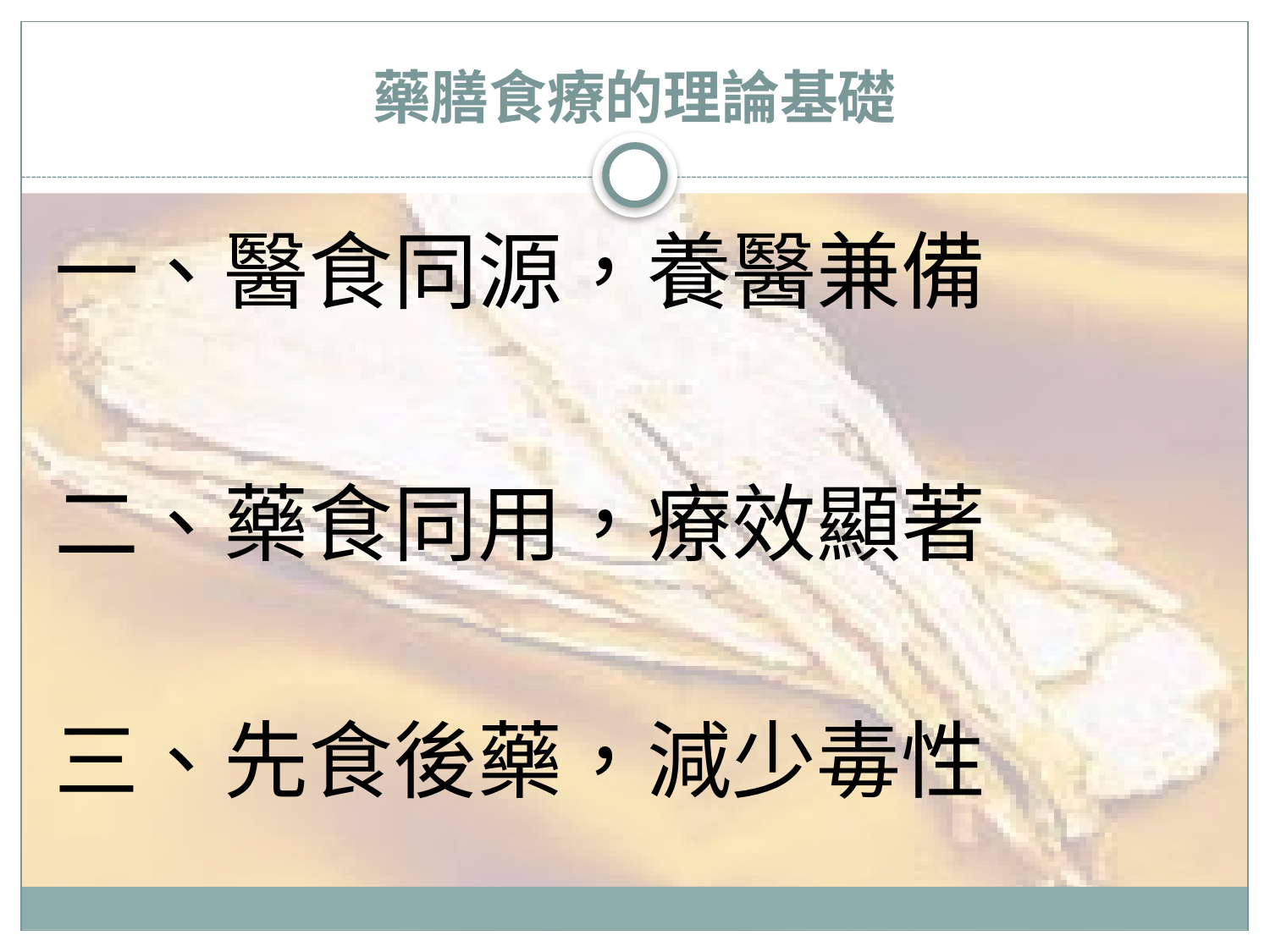

# 藥膳食療的理論基礎
一、醫食同源，養醫兼備

二、藥食同用，療效顯著

三、先食後藥，減少毒性